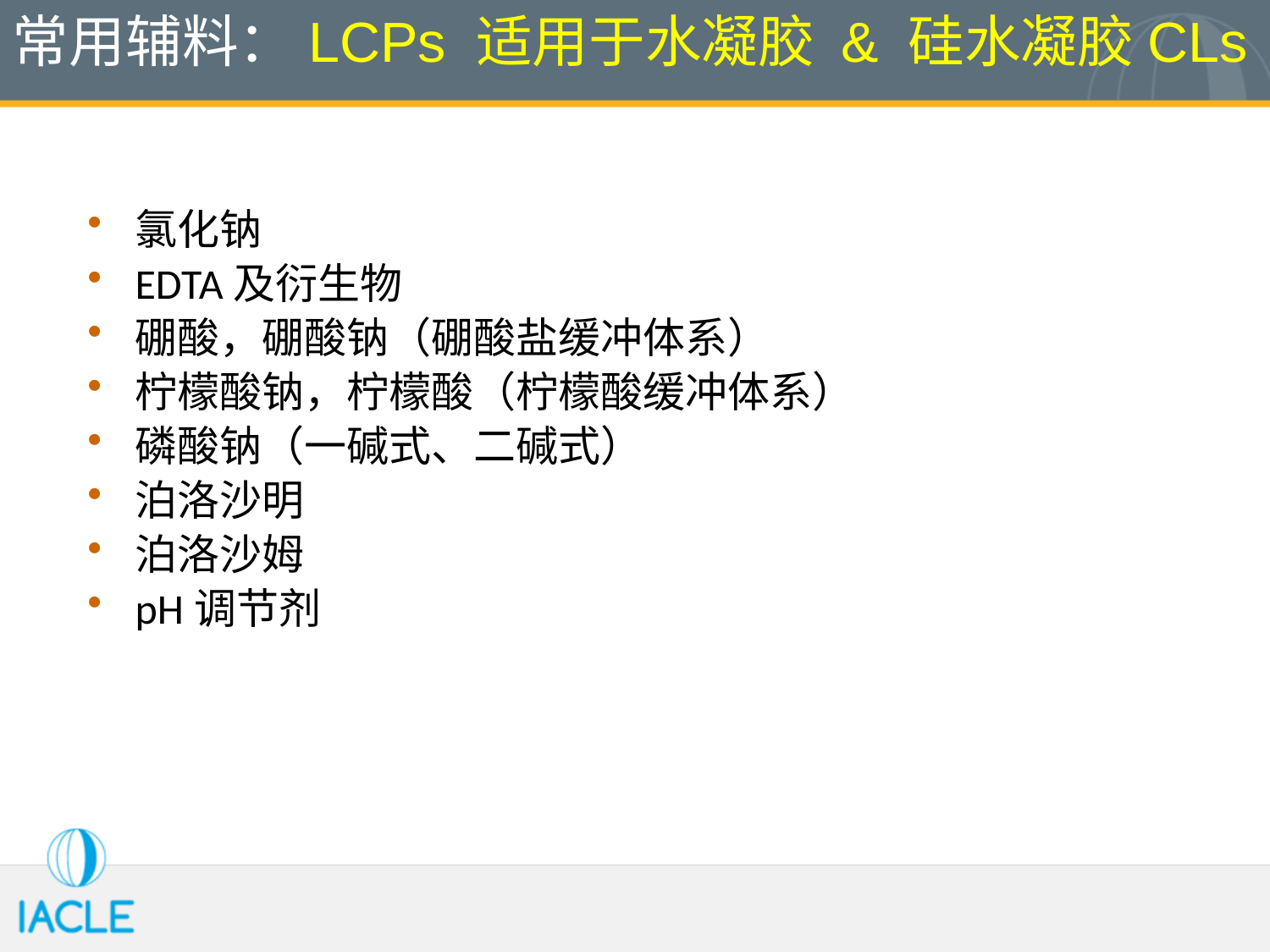

# 常用辅料：LCPs 适用于水凝胶 & 硅水凝胶CLs
氯化钠
EDTA及衍生物
硼酸，硼酸钠（硼酸盐缓冲体系）
柠檬酸钠，柠檬酸（柠檬酸缓冲体系）
磷酸钠（一碱式、二碱式）
泊洛沙明
泊洛沙姆
pH调节剂